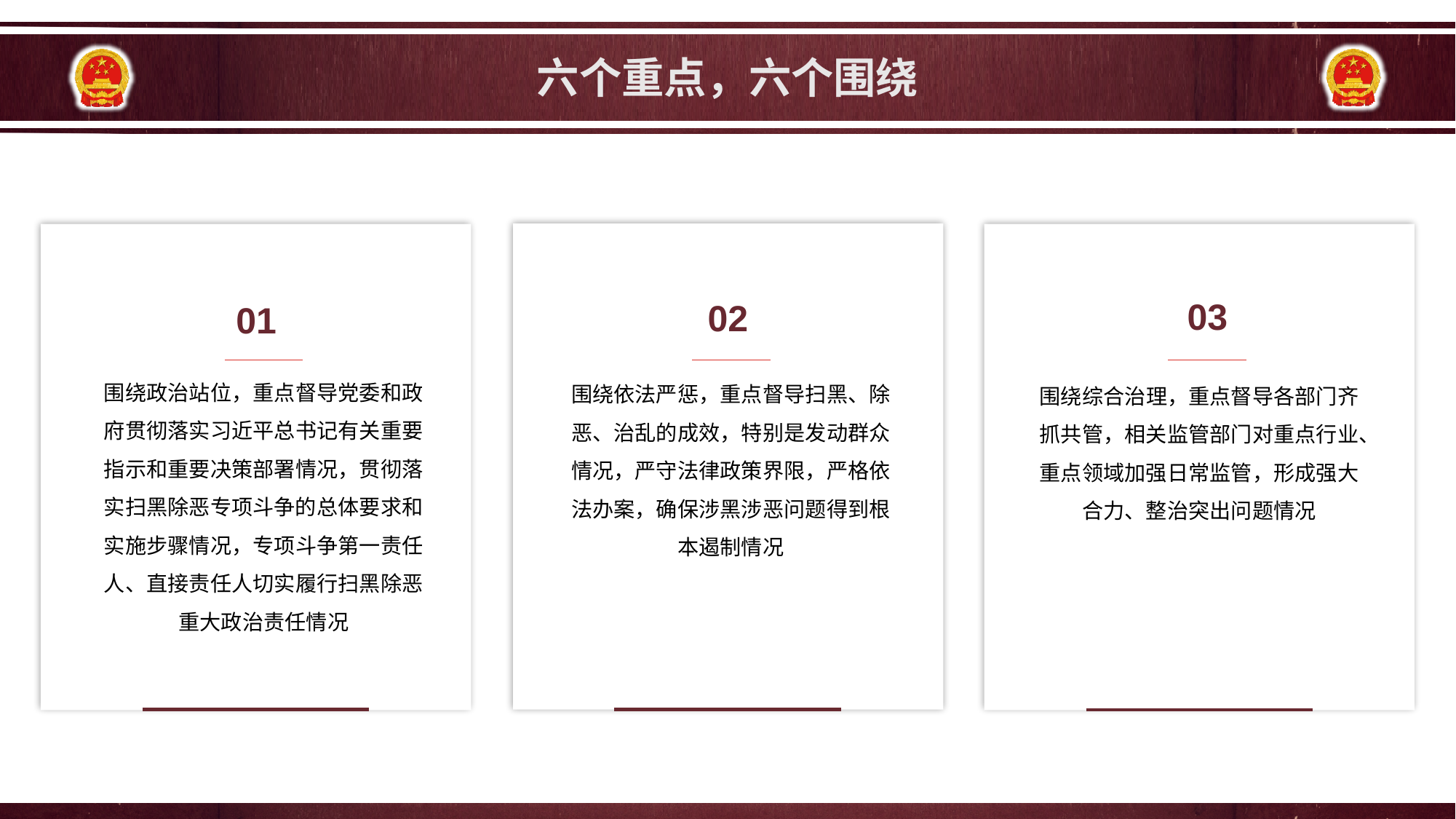

六个重点，六个围绕

03
02
01
围绕政治站位，重点督导党委和政府贯彻落实习近平总书记有关重要指示和重要决策部署情况，贯彻落实扫黑除恶专项斗争的总体要求和实施步骤情况，专项斗争第一责任人、直接责任人切实履行扫黑除恶重大政治责任情况
围绕依法严惩，重点督导扫黑、除恶、治乱的成效，特别是发动群众情况，严守法律政策界限，严格依法办案，确保涉黑涉恶问题得到根本遏制情况
围绕综合治理，重点督导各部门齐抓共管，相关监管部门对重点行业、重点领域加强日常监管，形成强大合力、整治突出问题情况